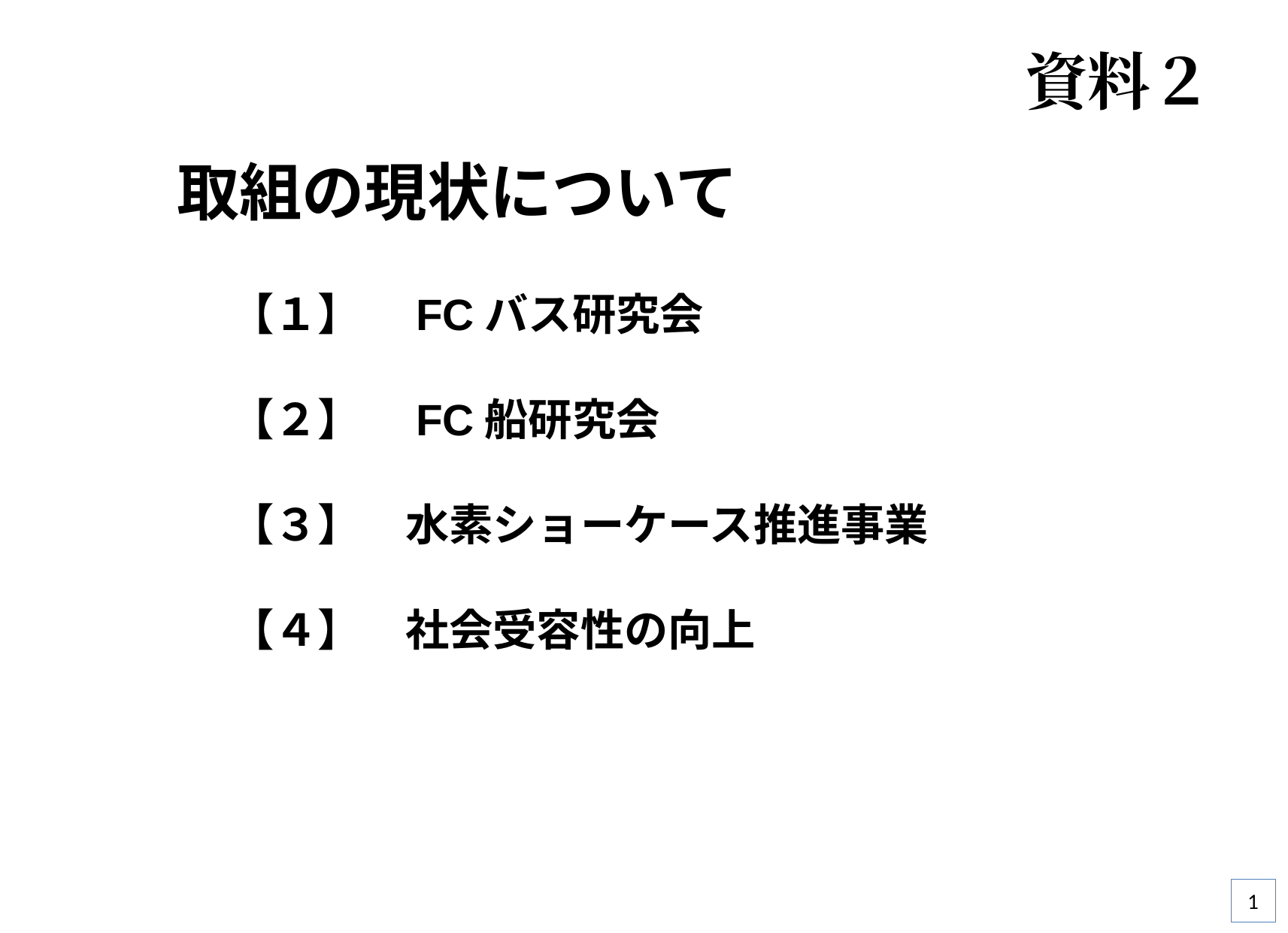

資料２
取組の現状について
【１】　FCバス研究会

【２】　FC船研究会

【３】　水素ショーケース推進事業

【４】　社会受容性の向上
1